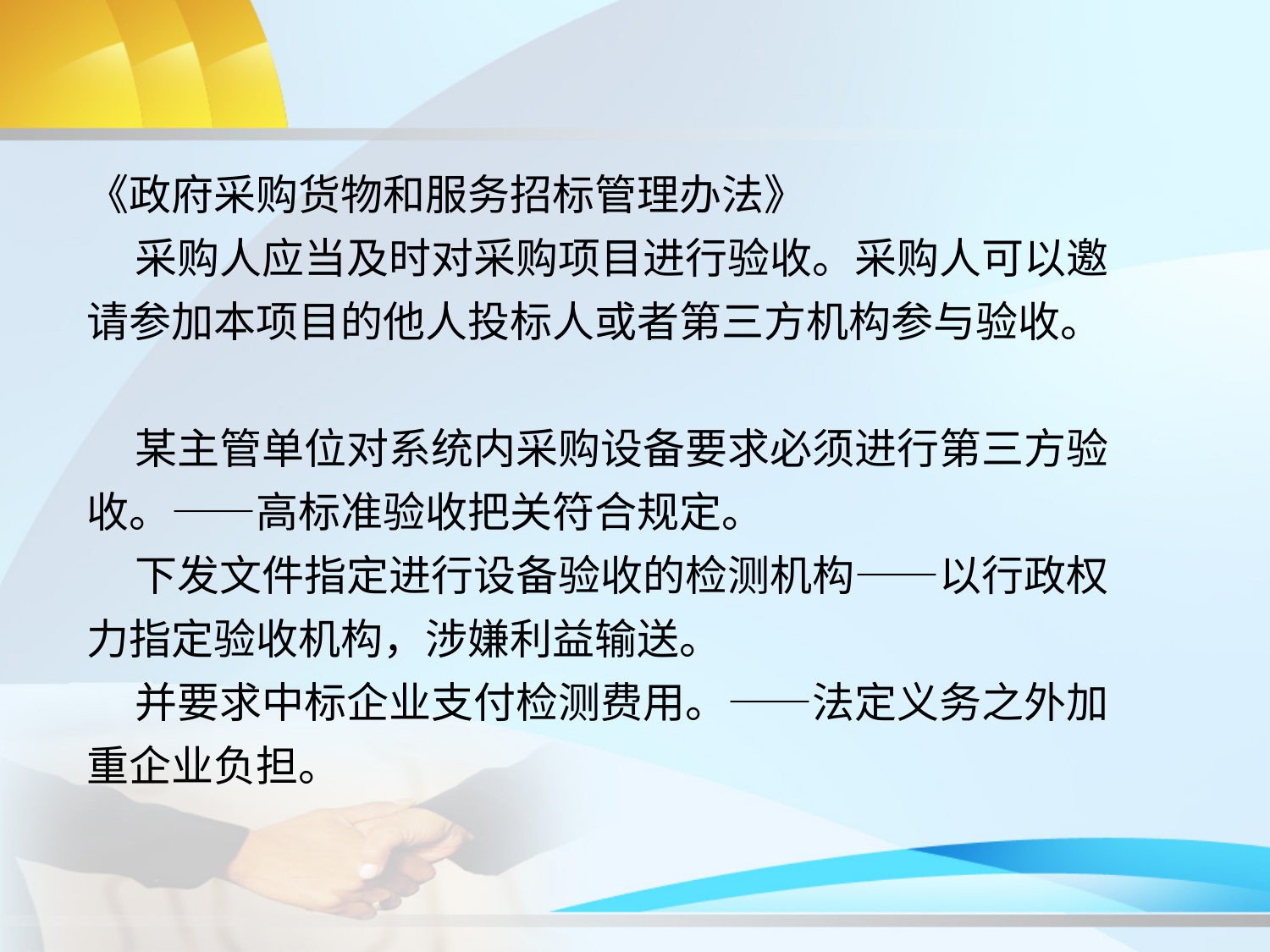

《政府采购货物和服务招标管理办法》
    采购人应当及时对采购项目进行验收。采购人可以邀请参加本项目的他人投标人或者第三方机构参与验收。

    某主管单位对系统内采购设备要求必须进行第三方验收。——高标准验收把关符合规定。
    下发文件指定进行设备验收的检测机构——以行政权力指定验收机构，涉嫌利益输送。
    并要求中标企业支付检测费用。——法定义务之外加重企业负担。